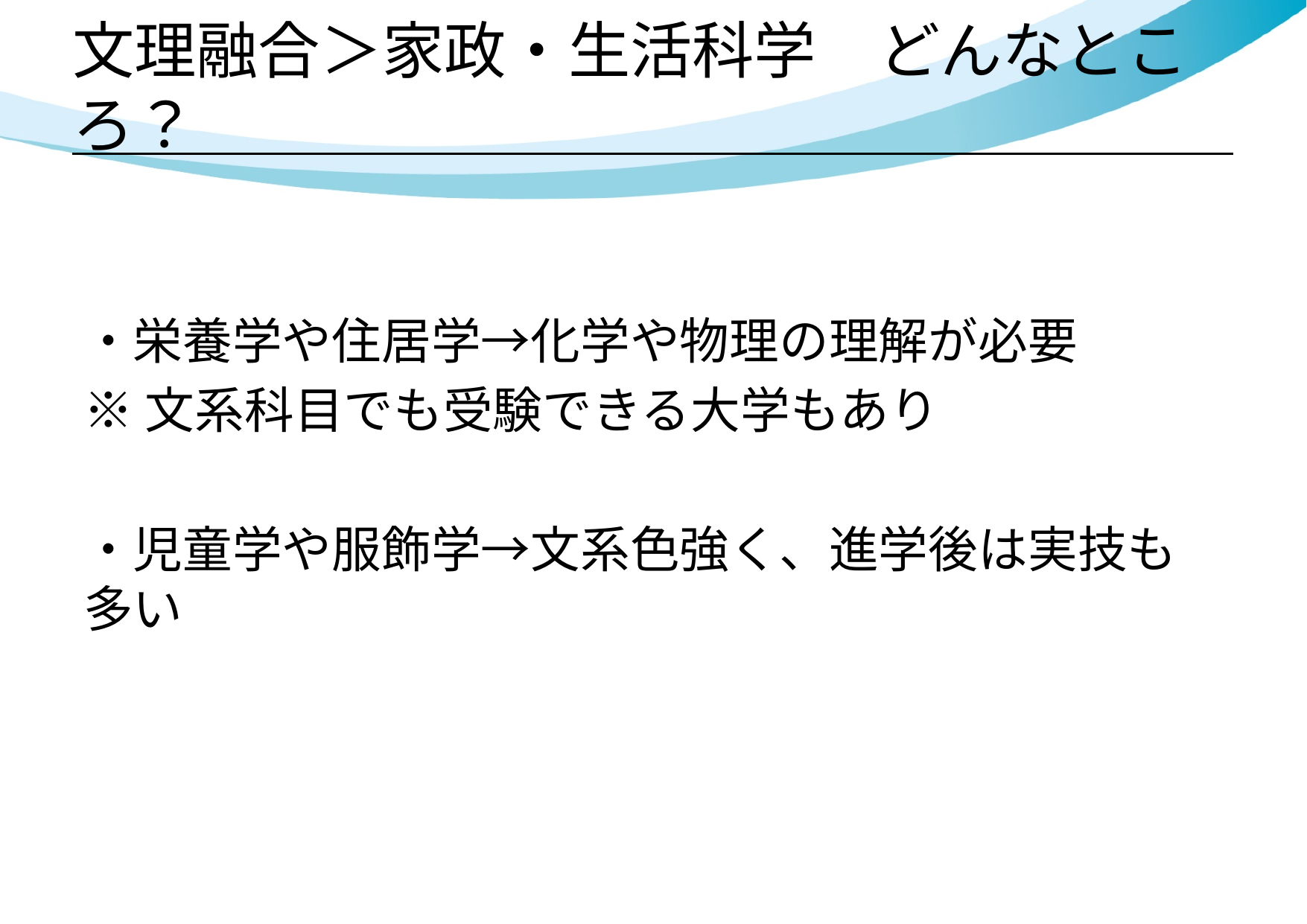

文理融合＞家政・生活科学　どんなところ？

・栄養学や住居学→化学や物理の理解が必要
※文系科目でも受験できる大学もあり

・児童学や服飾学→文系色強く、進学後は実技も多い